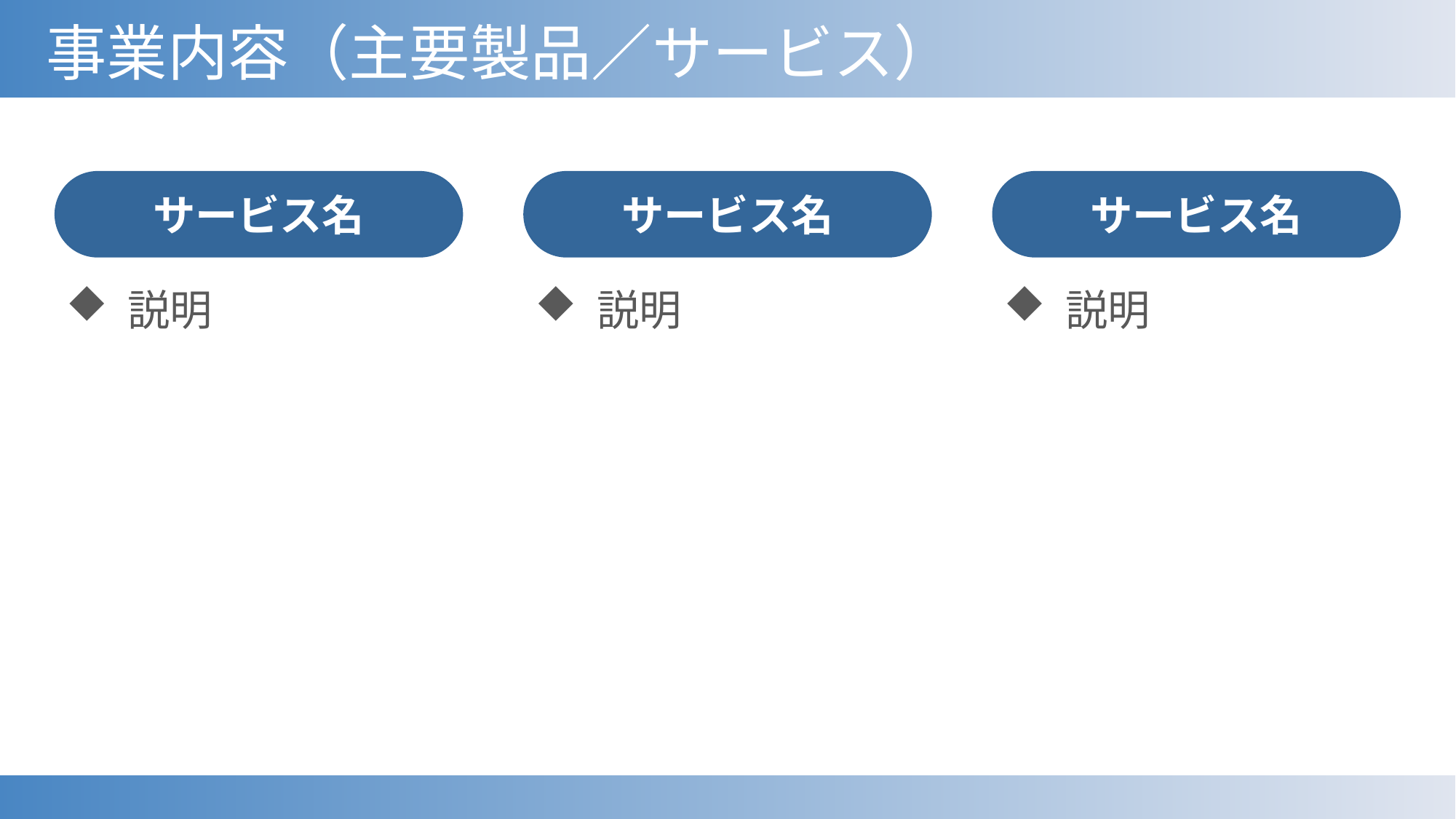

# 事業内容（主要製品／サービス）
サービス名
サービス名
サービス名
 説明
 説明
 説明